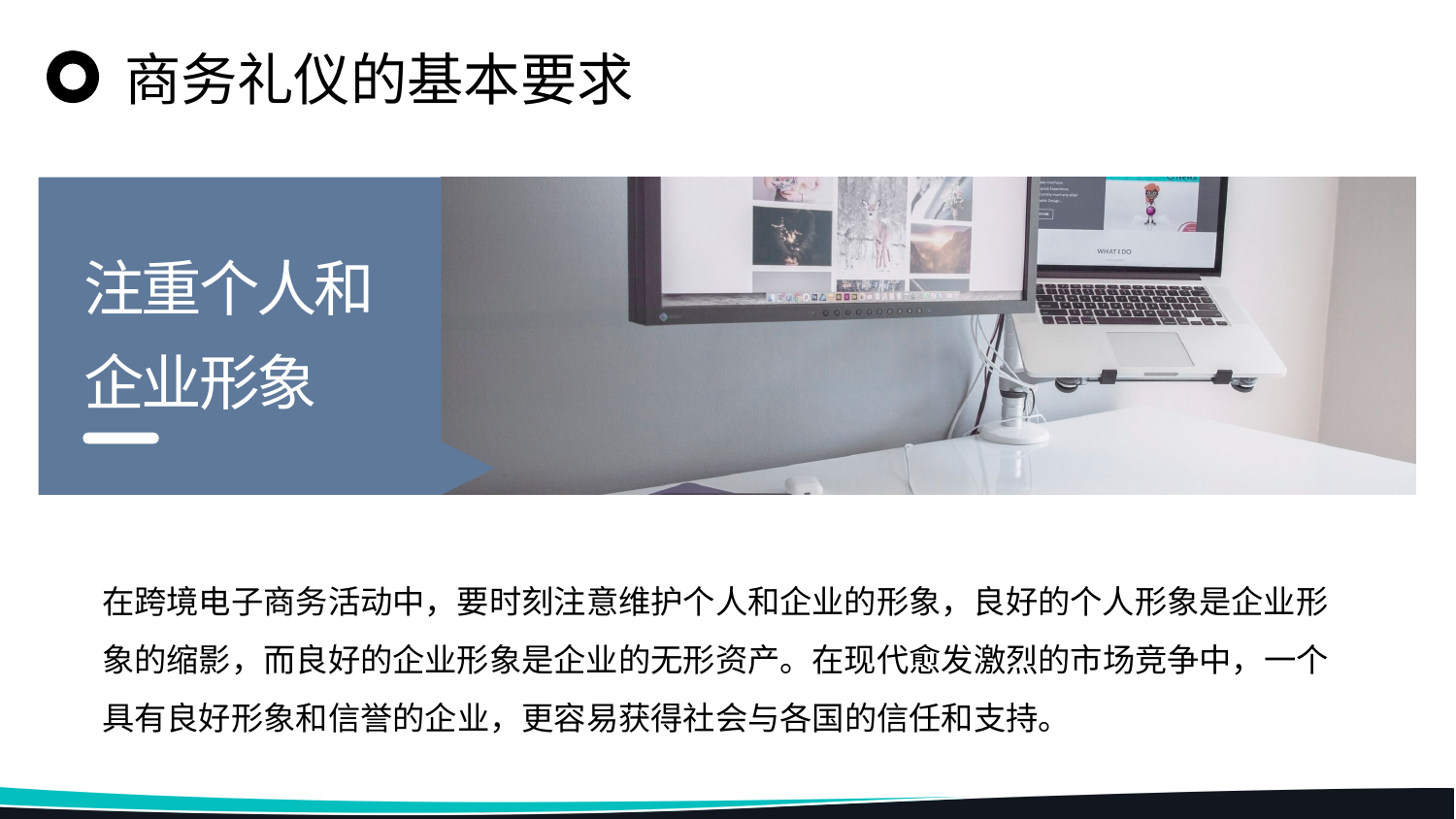

商务礼仪的基本要求

注重个人和企业形象

21
MARET
在跨境电子商务活动中，要时刻注意维护个人和企业的形象，良好的个人形象是企业形象的缩影，而良好的企业形象是企业的无形资产。在现代愈发激烈的市场竞争中，一个具有良好形象和信誉的企业，更容易获得社会与各国的信任和支持。